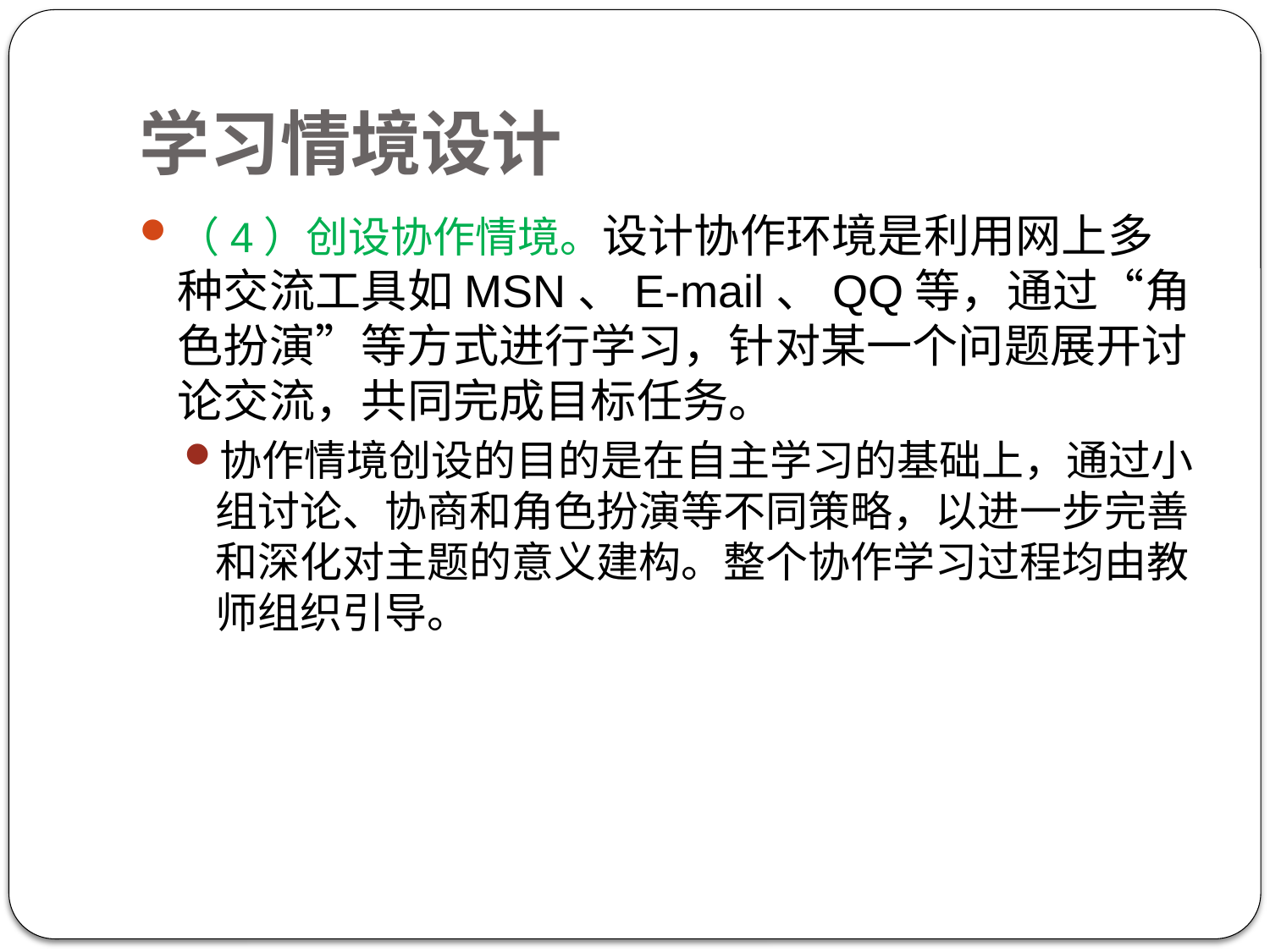

# 学习情境设计
（4）创设协作情境。设计协作环境是利用网上多种交流工具如MSN、E-mail、QQ等，通过“角色扮演”等方式进行学习，针对某一个问题展开讨论交流，共同完成目标任务。
协作情境创设的目的是在自主学习的基础上，通过小组讨论、协商和角色扮演等不同策略，以进一步完善和深化对主题的意义建构。整个协作学习过程均由教师组织引导。